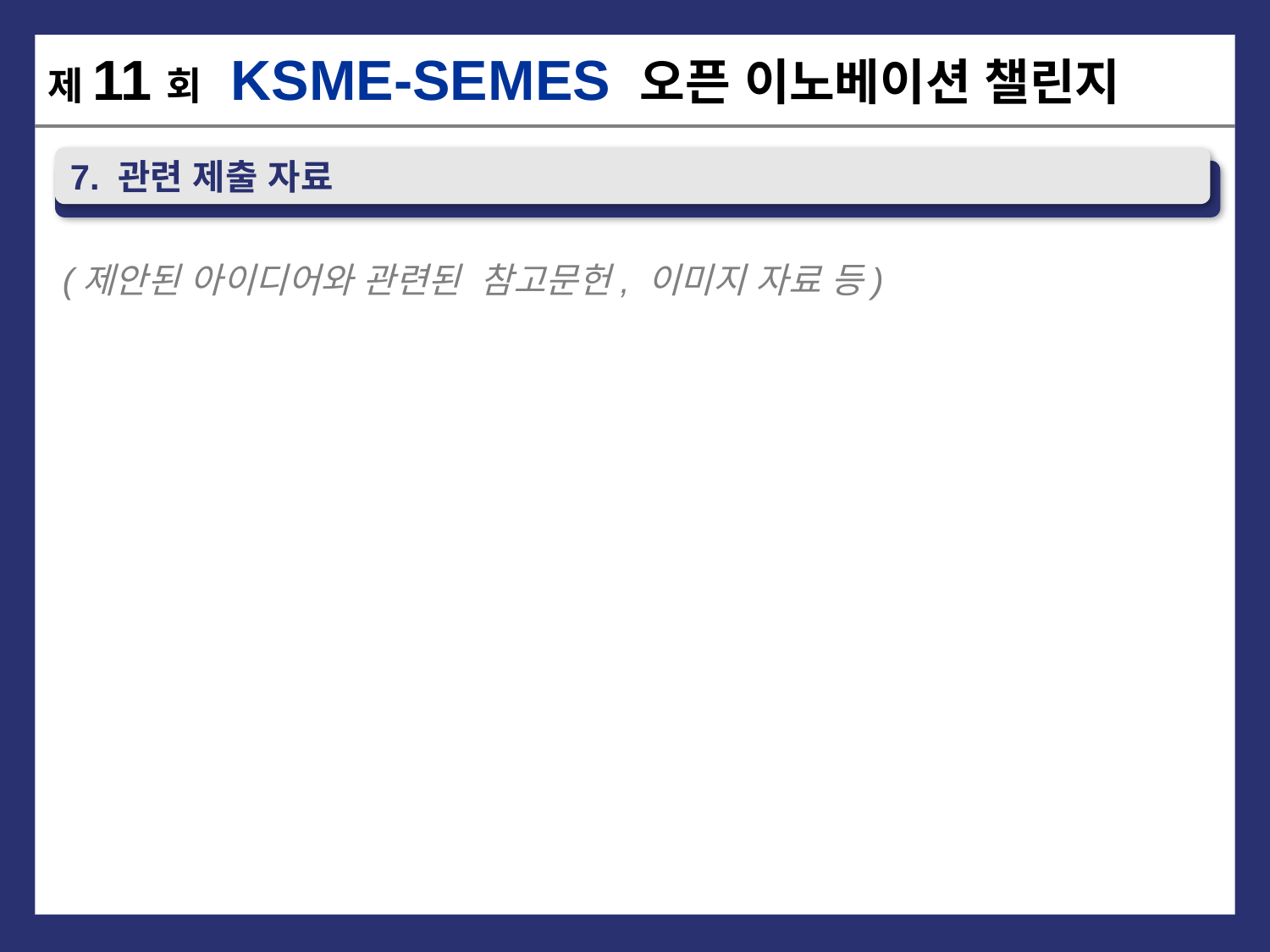

제11회 KSME-SEMES 오픈 이노베이션 챌린지
7. 관련 제출 자료

(제안된 아이디어와 관련된  참고문헌, 이미지 자료 등)

9